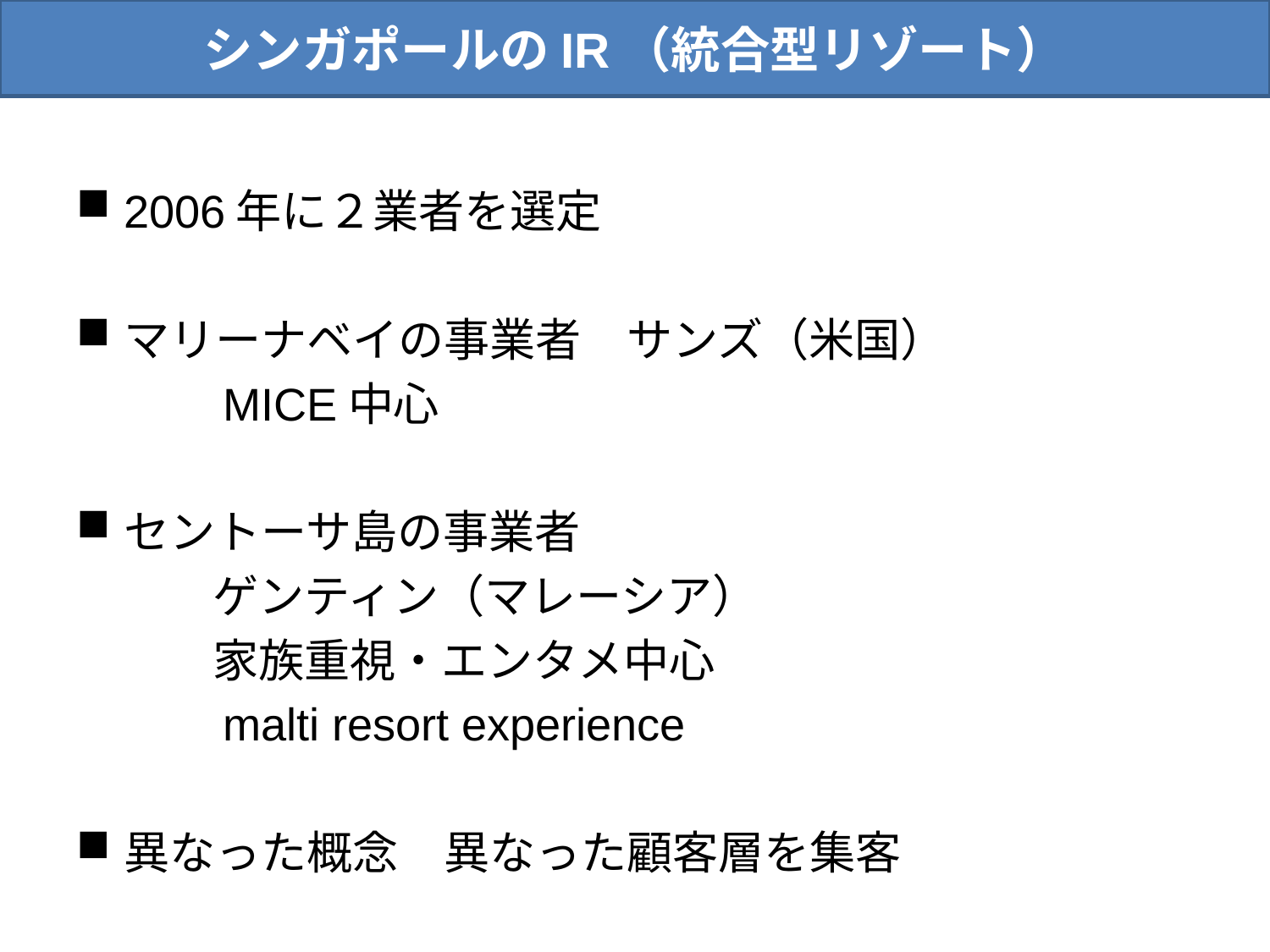

シンガポールのIR（統合型リゾート）
2006年に２業者を選定

マリーナベイの事業者　サンズ（米国）
　　　MICE中心

セントーサ島の事業者
　　　ゲンティン（マレーシア）
　　　家族重視・エンタメ中心
　　　malti resort experience

異なった概念　異なった顧客層を集客